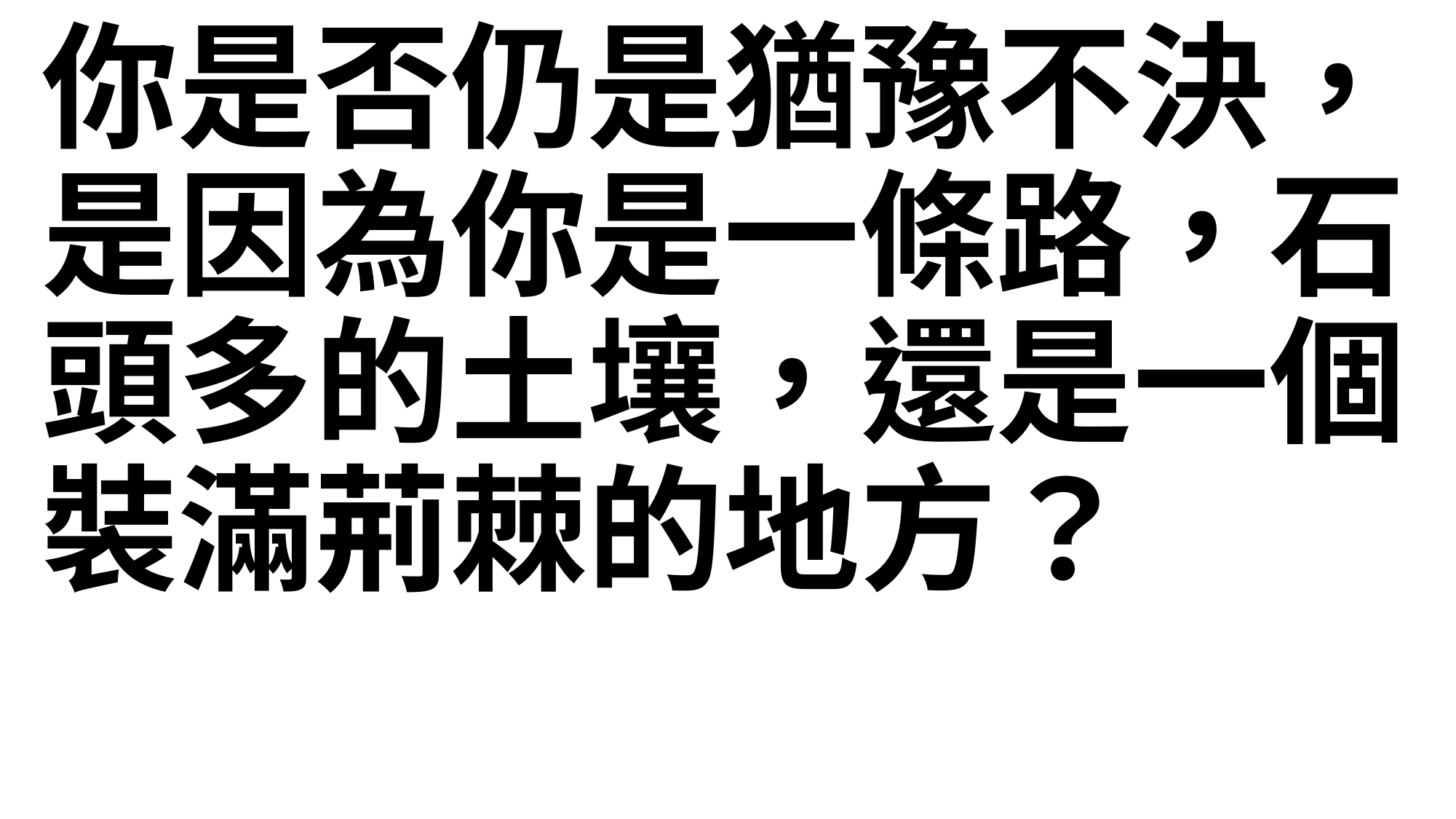

你是否仍是猶豫不決，是因為你是一條路，石頭多的土壤，還是一個裝滿荊棘的地方？